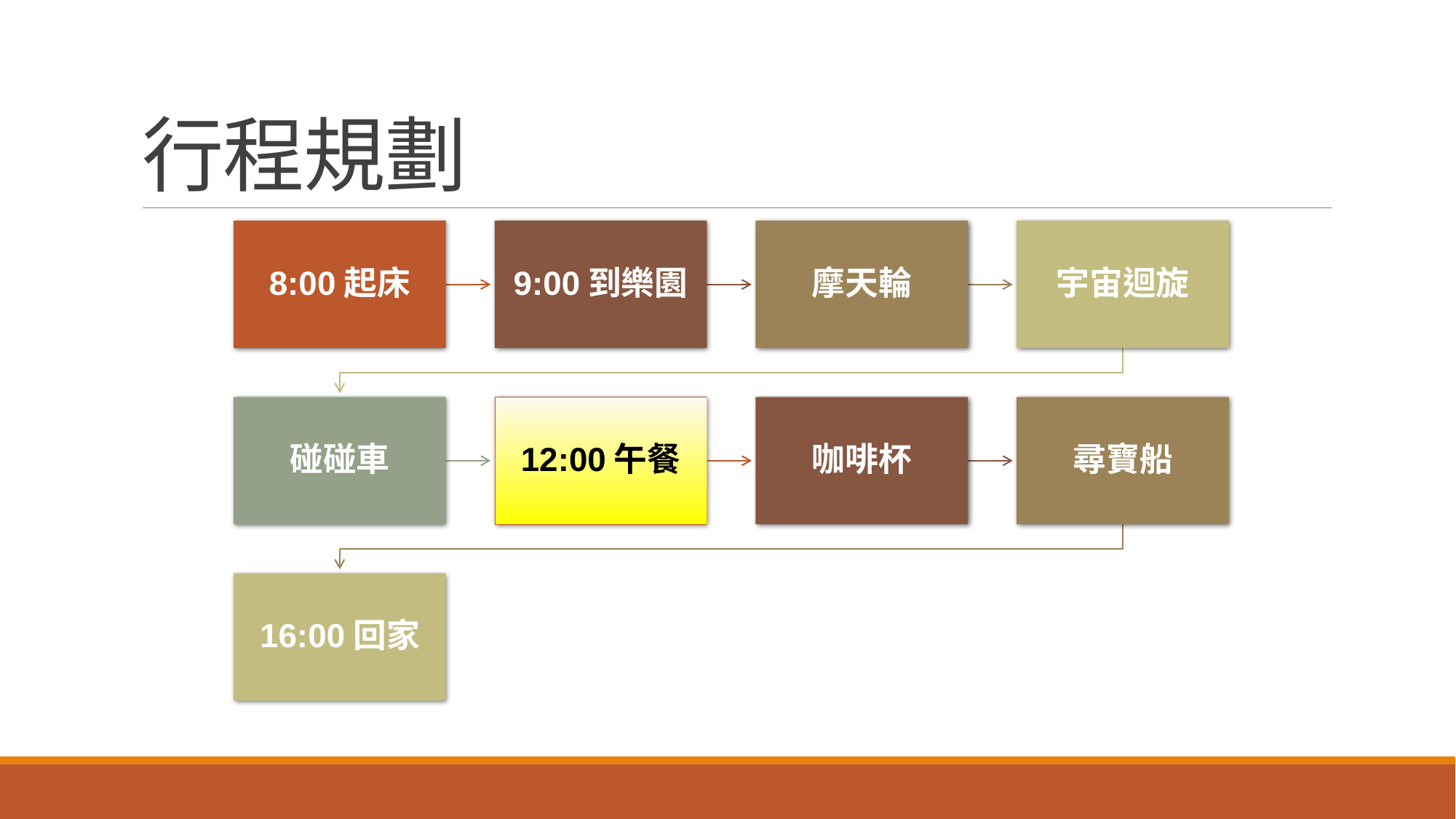

# 行程規劃

8:00起床

9:00到樂園

摩天輪

宇宙迴旋

碰碰車

12:00午餐

咖啡杯

尋寶船
16:00回家